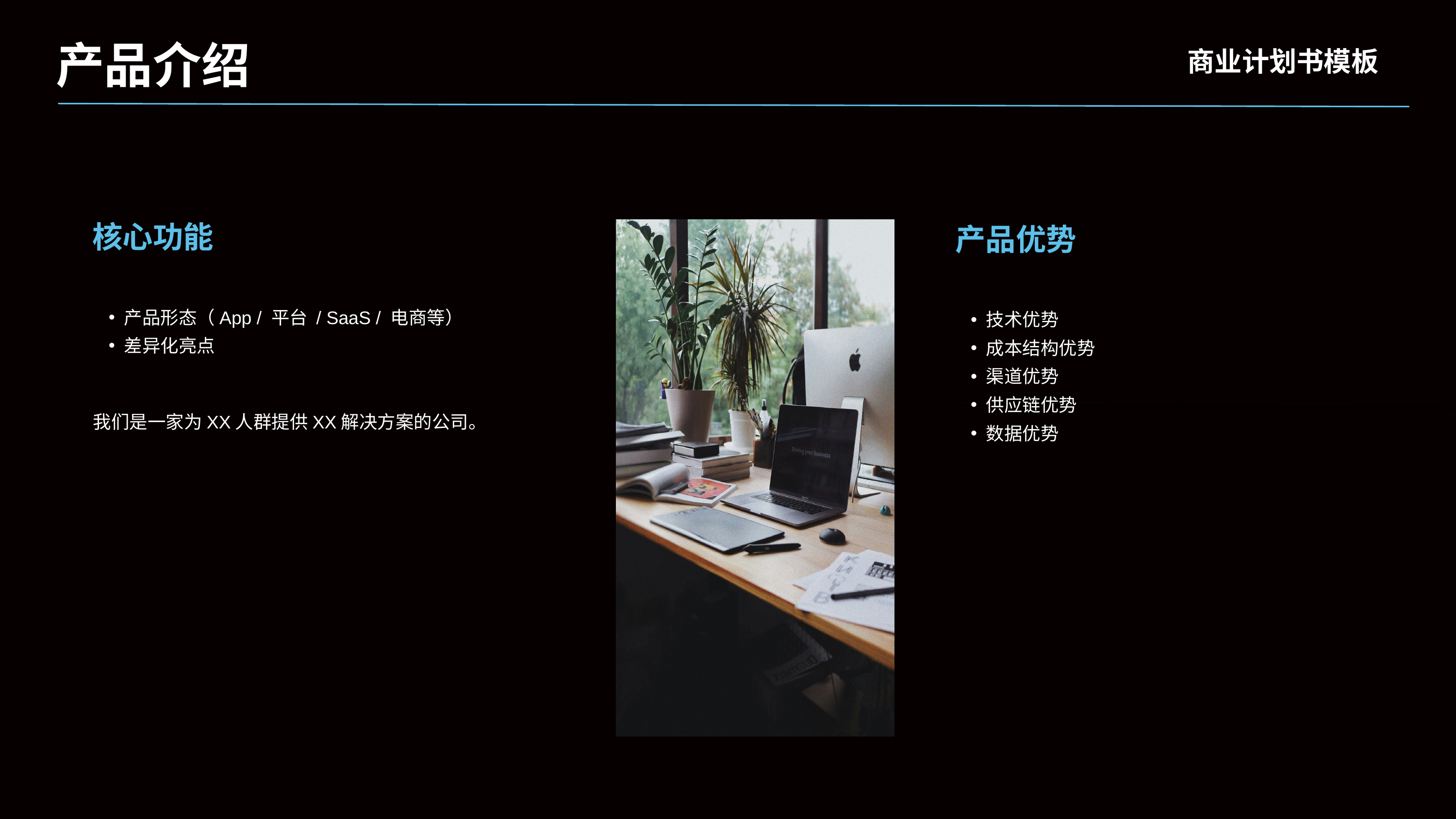

产品介绍
商业计划书模板

核心功能

产品优势
产品形态（App / 平台 / SaaS / 电商等）
差异化亮点

技术优势
成本结构优势
渠道优势
供应链优势
数据优势

我们是一家为XX人群提供XX解决方案的公司。